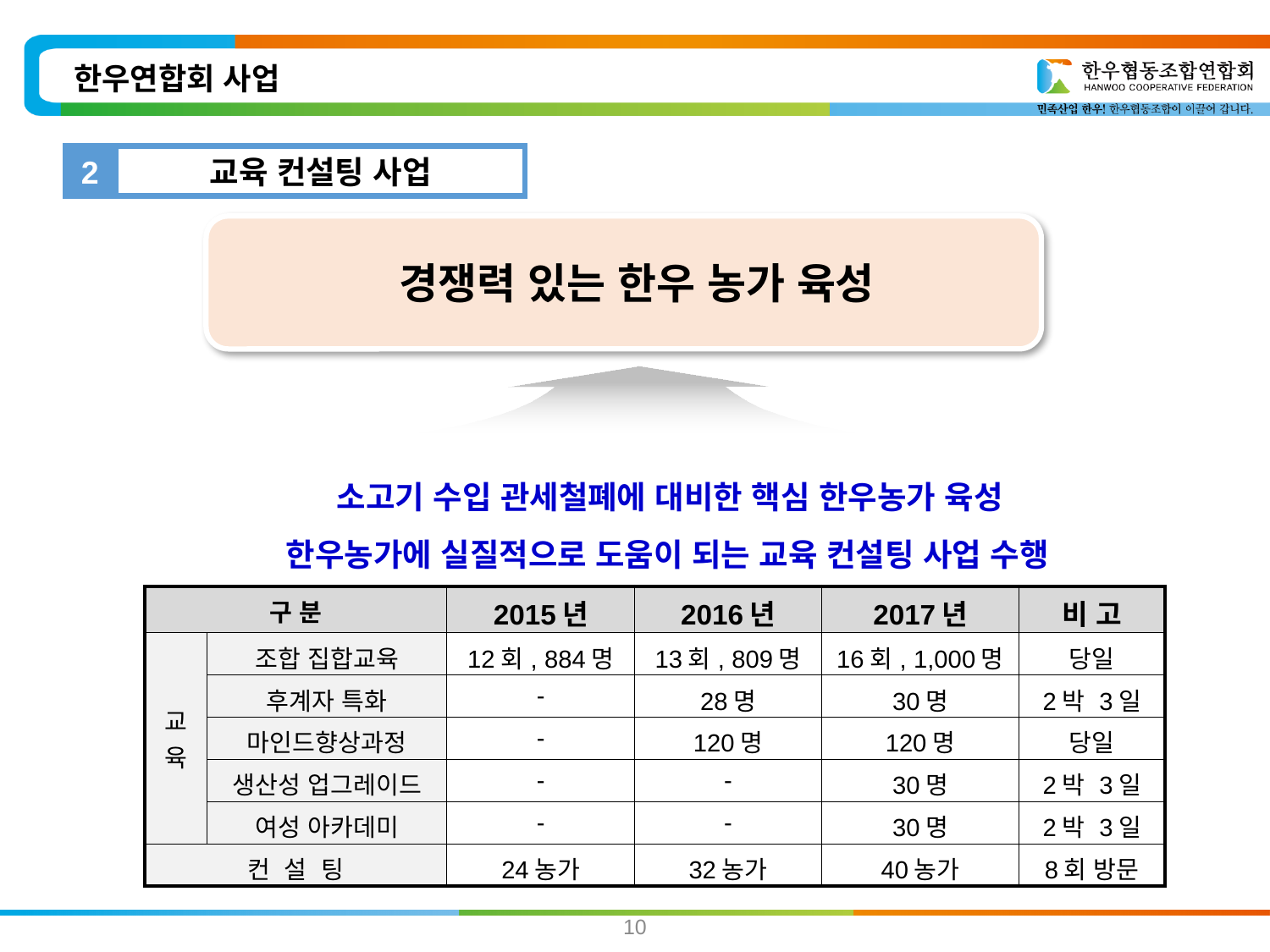

한우연합회 사업
2
교육 컨설팅 사업

경쟁력 있는 한우 농가 육성

   소고기 수입 관세철폐에 대비한 핵심 한우농가 육성
   한우농가에 실질적으로 도움이 되는 교육 컨설팅 사업 수행

| 구 분 |  | 2015년 | 2016년 | 2017년 | 비 고 |
| --- | --- | --- | --- | --- | --- |
| 교육 | 조합 집합교육 | 12회, 884명 | 13회, 809명 | 16회, 1,000명 | 당일 |
|  | 후계자 특화 | - | 28명 | 30명 | 2박 3일 |
|  | 마인드향상과정 | - | 120명 | 120명 | 당일 |
|  | 생산성 업그레이드 | - | - | 30명 | 2박 3일 |
|  | 여성 아카데미 | - | - | 30명 | 2박 3일 |
| 컨 설 팅 |  | 24농가 | 32농가 | 40농가 | 8회 방문 |